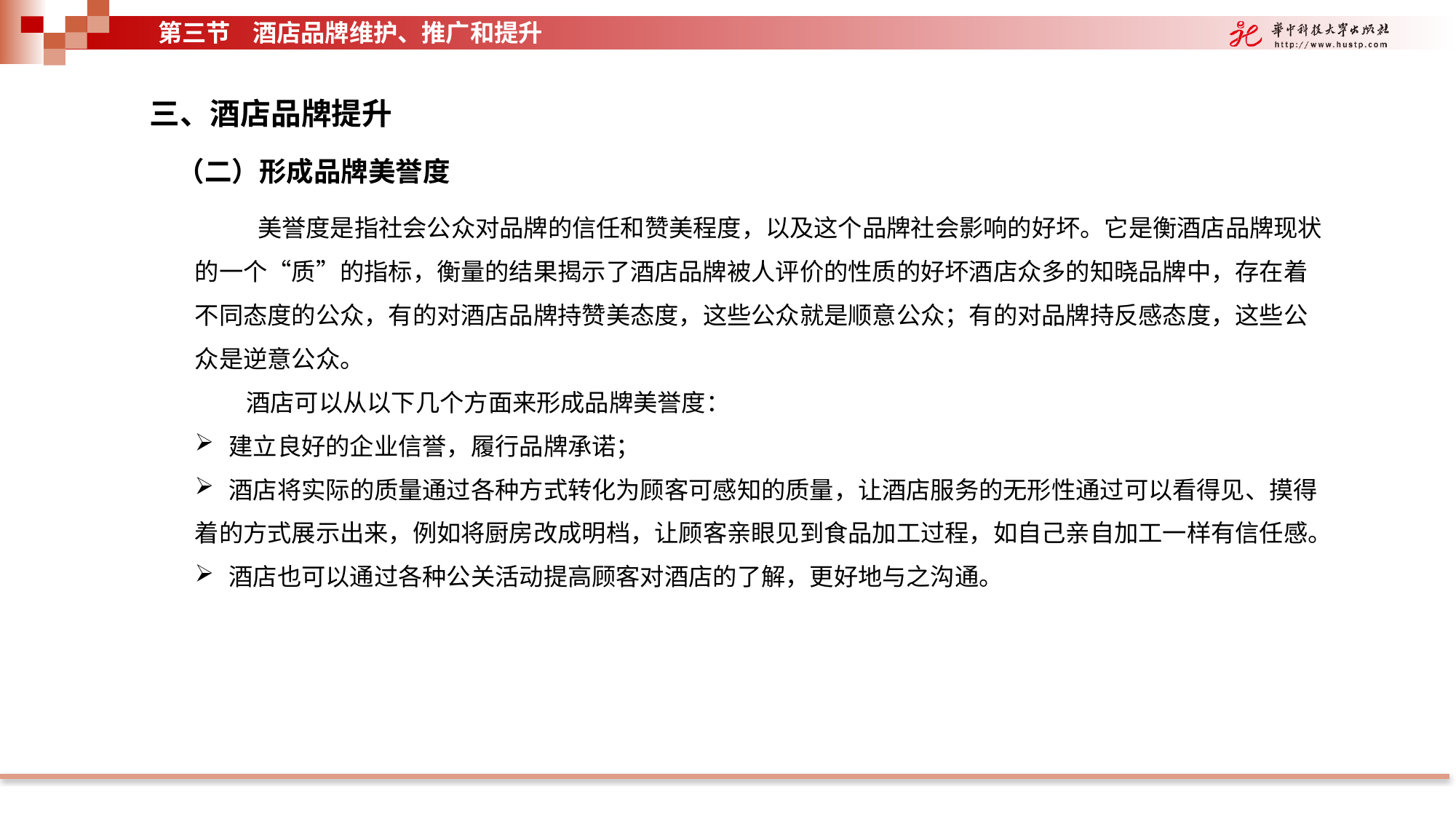

第三节    酒店品牌维护、推广和提升
三、酒店品牌提升
（二）形成品牌美誉度
 美誉度是指社会公众对品牌的信任和赞美程度，以及这个品牌社会影响的好坏。它是衡酒店品牌现状的一个“质”的指标，衡量的结果揭示了酒店品牌被人评价的性质的好坏酒店众多的知晓品牌中，存在着不同态度的公众，有的对酒店品牌持赞美态度，这些公众就是顺意公众；有的对品牌持反感态度，这些公众是逆意公众。
酒店可以从以下几个方面来形成品牌美誉度：
建立良好的企业信誉，履行品牌承诺；
酒店将实际的质量通过各种方式转化为顾客可感知的质量，让酒店服务的无形性通过可以看得见、摸得
着的方式展示出来，例如将厨房改成明档，让顾客亲眼见到食品加工过程，如自己亲自加工一样有信任感。
酒店也可以通过各种公关活动提高顾客对酒店的了解，更好地与之沟通。